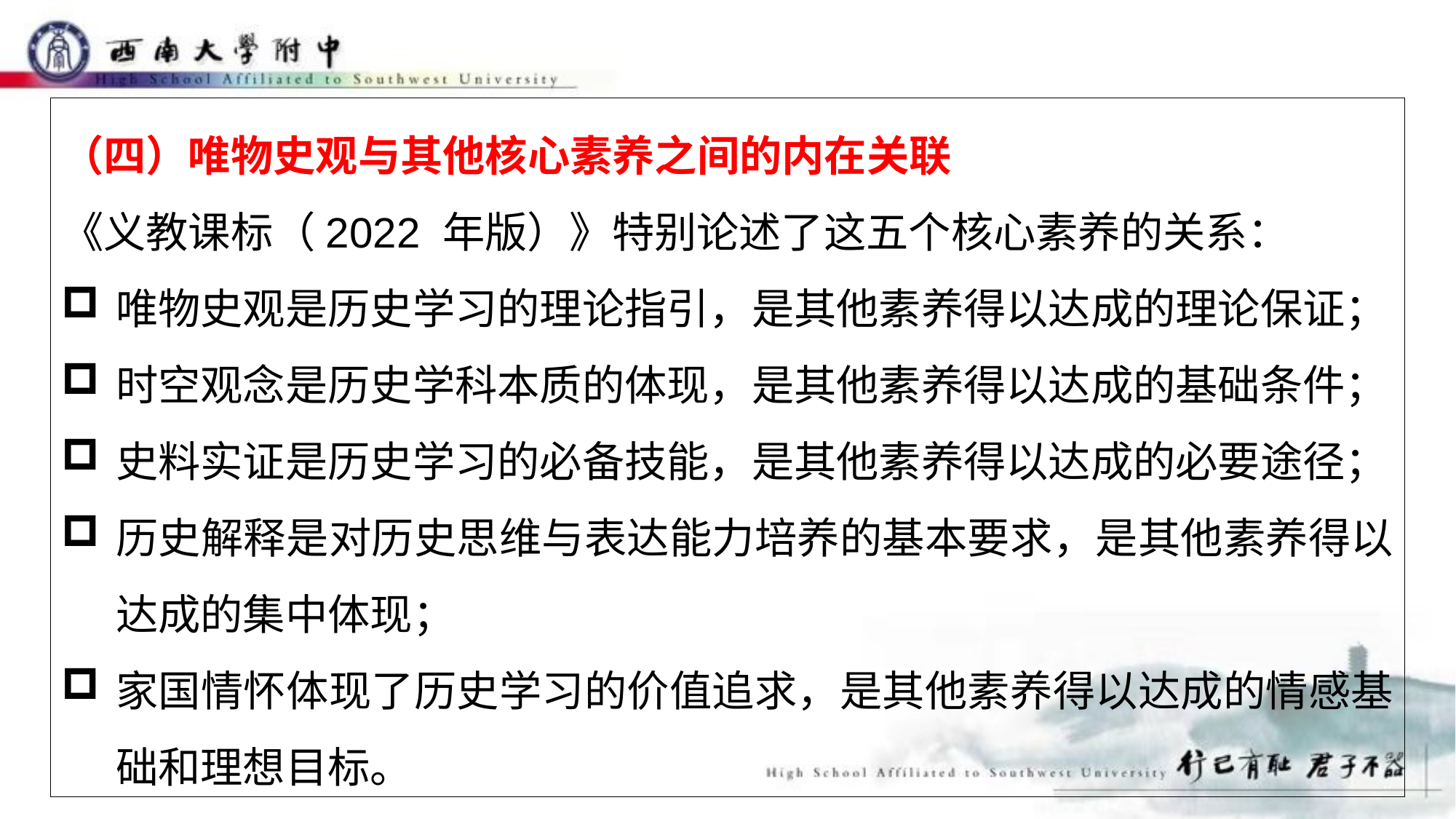

（四）唯物史观与其他核心素养之间的内在关联
《义教课标（2022 年版）》特别论述了这五个核心素养的关系：
唯物史观是历史学习的理论指引，是其他素养得以达成的理论保证；
时空观念是历史学科本质的体现，是其他素养得以达成的基础条件；
史料实证是历史学习的必备技能，是其他素养得以达成的必要途径；
历史解释是对历史思维与表达能力培养的基本要求，是其他素养得以达成的集中体现；
家国情怀体现了历史学习的价值追求，是其他素养得以达成的情感基础和理想目标。